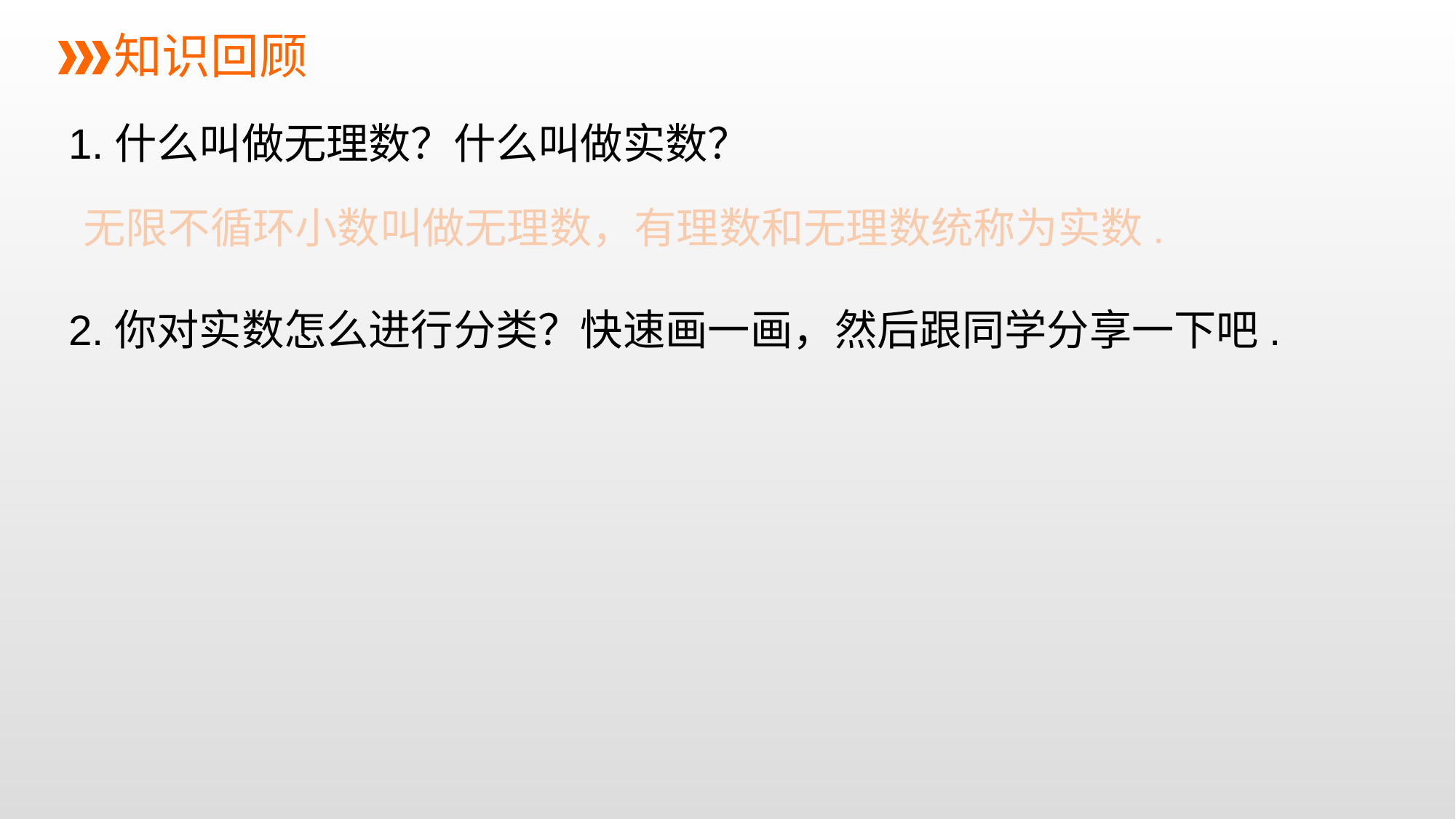

知识回顾

1.什么叫做无理数？什么叫做实数？
无限不循环小数叫做无理数，有理数和无理数统称为实数.
2.你对实数怎么进行分类？快速画一画，然后跟同学分享一下吧.